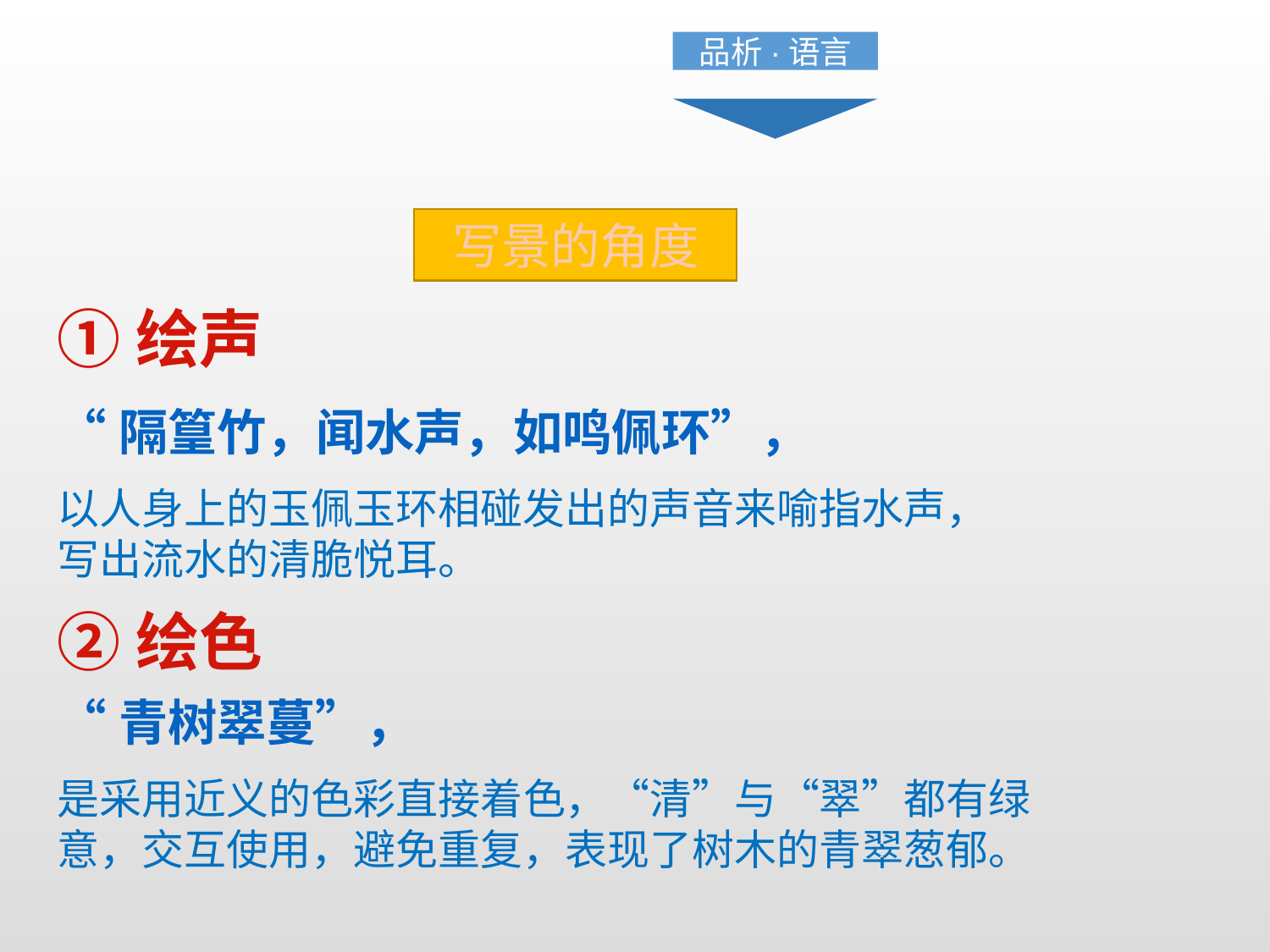

品析·语言

写景的角度
①绘声
“隔篁竹，闻水声，如鸣佩环”，
以人身上的玉佩玉环相碰发出的声音来喻指水声，写出流水的清脆悦耳。
②绘色
“青树翠蔓”，
是采用近义的色彩直接着色，“清”与“翠”都有绿意，交互使用，避免重复，表现了树木的青翠葱郁。